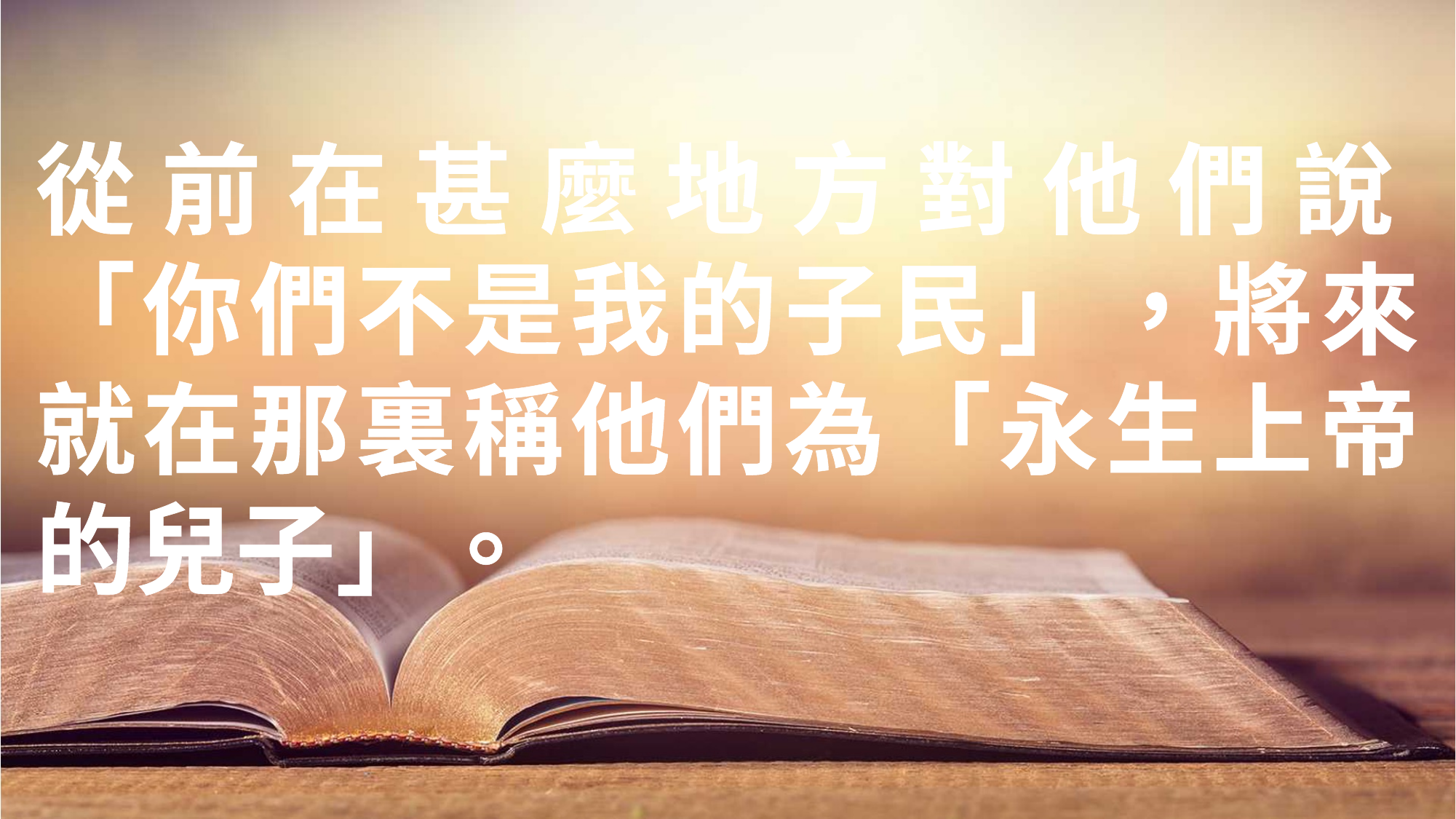

從前在甚麼地方對他們說
「你們不是我的子民」，將來就在那裏稱他們為「永生上帝的兒子」。